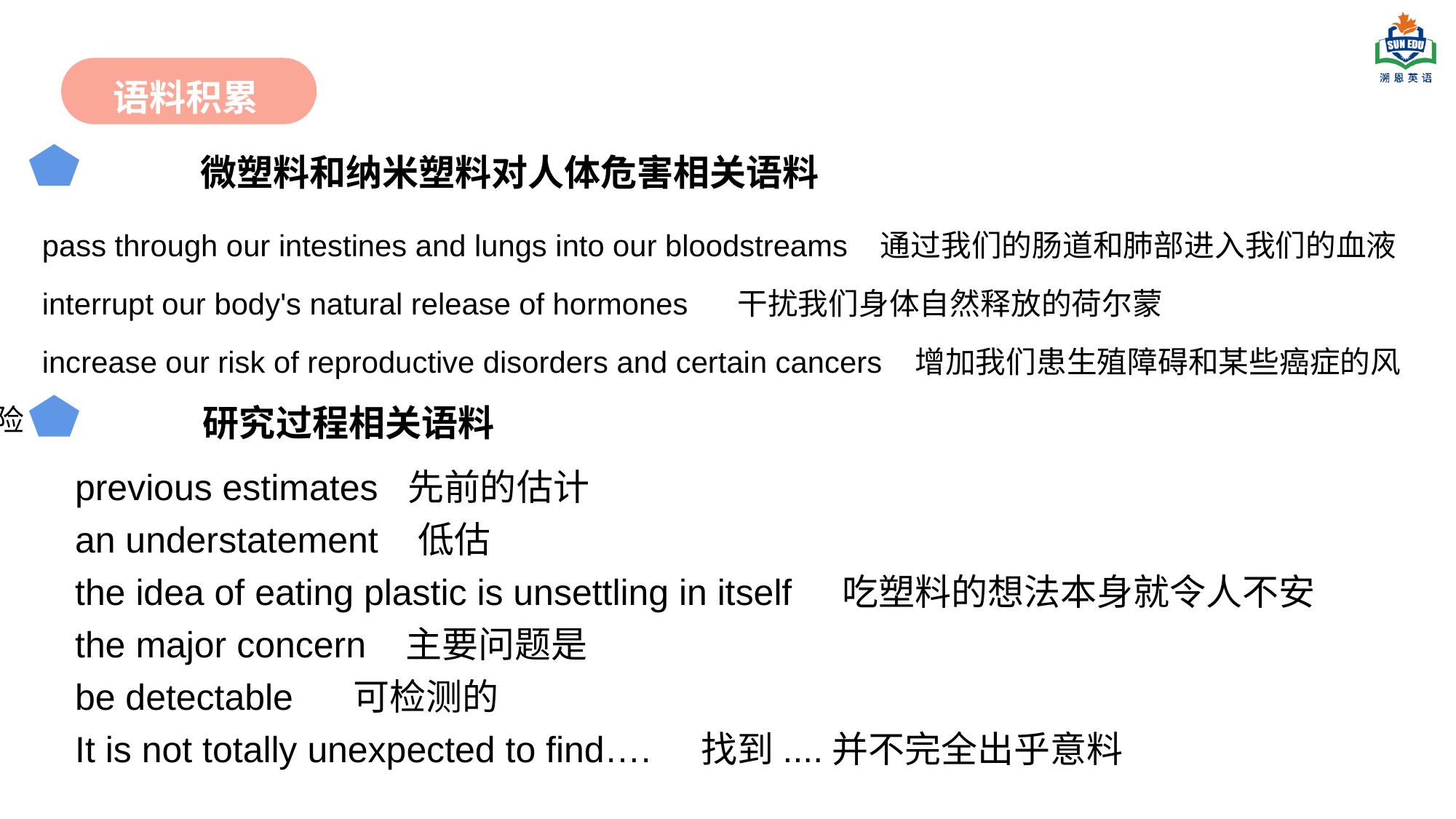

语料积累

 微塑料和纳米塑料对人体危害相关语料
  pass through our intestines and lungs into our bloodstreams   通过我们的肠道和肺部进入我们的血液
  interrupt our body's natural release of hormones     干扰我们身体自然释放的荷尔蒙
  increase our risk of reproductive disorders and certain cancers   增加我们患生殖障碍和某些癌症的风险

研究过程相关语料
  previous estimates  先前的估计
  an understatement   低估
  the idea of eating plastic is unsettling in itself    吃塑料的想法本身就令人不安
  the major concern   主要问题是
  be detectable     可检测的
  It is not totally unexpected to find….    找到....并不完全出乎意料